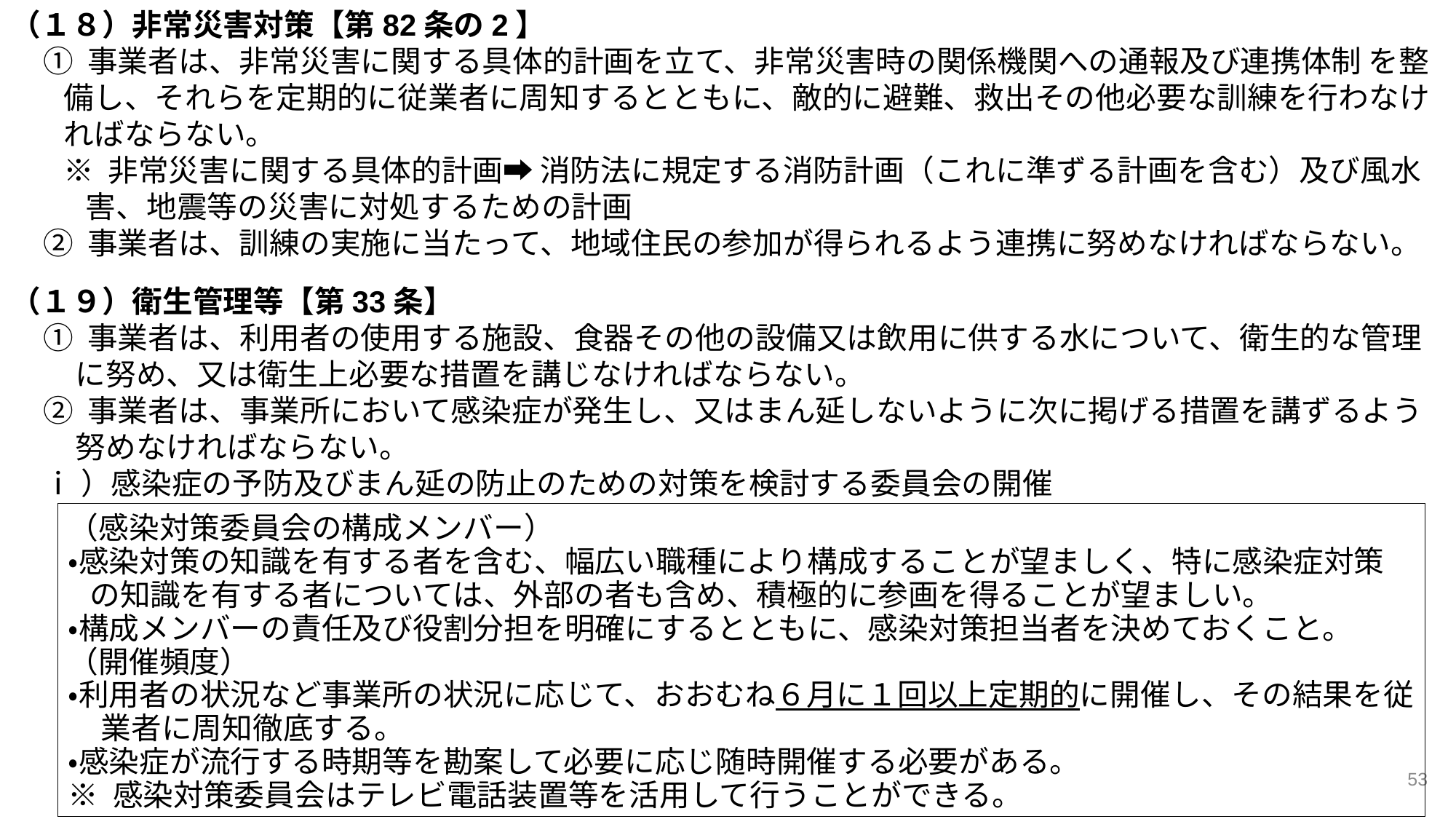

（１８）非常災害対策【第82条の2】
① 事業者は、非常災害に関する具体的計画を立て、非常災害時の関係機関への通報及び連携体制 を整備し、それらを定期的に従業者に周知するとともに、敵的に避難、救出その他必要な訓練を行わなければならない。
※ 非常災害に関する具体的計画➡ 消防法に規定する消防計画（これに準ずる計画を含む）及び風水害、地震等の災害に対処するための計画
② 事業者は、訓練の実施に当たって、地域住民の参加が得られるよう連携に努めなければならない。

（１９）衛生管理等【第33条】
① 事業者は、利用者の使用する施設、食器その他の設備又は飲用に供する水について、衛生的な管理に努め、又は衛生上必要な措置を講じなければならない。
② 事業者は、事業所において感染症が発生し、又はまん延しないように次に掲げる措置を講ずるよう努めなければならない。
ⅰ）感染症の予防及びまん延の防止のための対策を検討する委員会の開催

（感染対策委員会の構成メンバー）
・感染対策の知識を有する者を含む、幅広い職種により構成することが望ましく、特に感染症対策の知識を有する者については、外部の者も含め、積極的に参画を得ることが望ましい。
・構成メンバーの責任及び役割分担を明確にするとともに、感染対策担当者を決めておくこと。
（開催頻度）
・利用者の状況など事業所の状況に応じて、おおむね６月に１回以上定期的に開催し、その結果を従業者に周知徹底する。
・感染症が流行する時期等を勘案して必要に応じ随時開催する必要がある。
※ 感染対策委員会はテレビ電話装置等を活用して行うことができる。
53